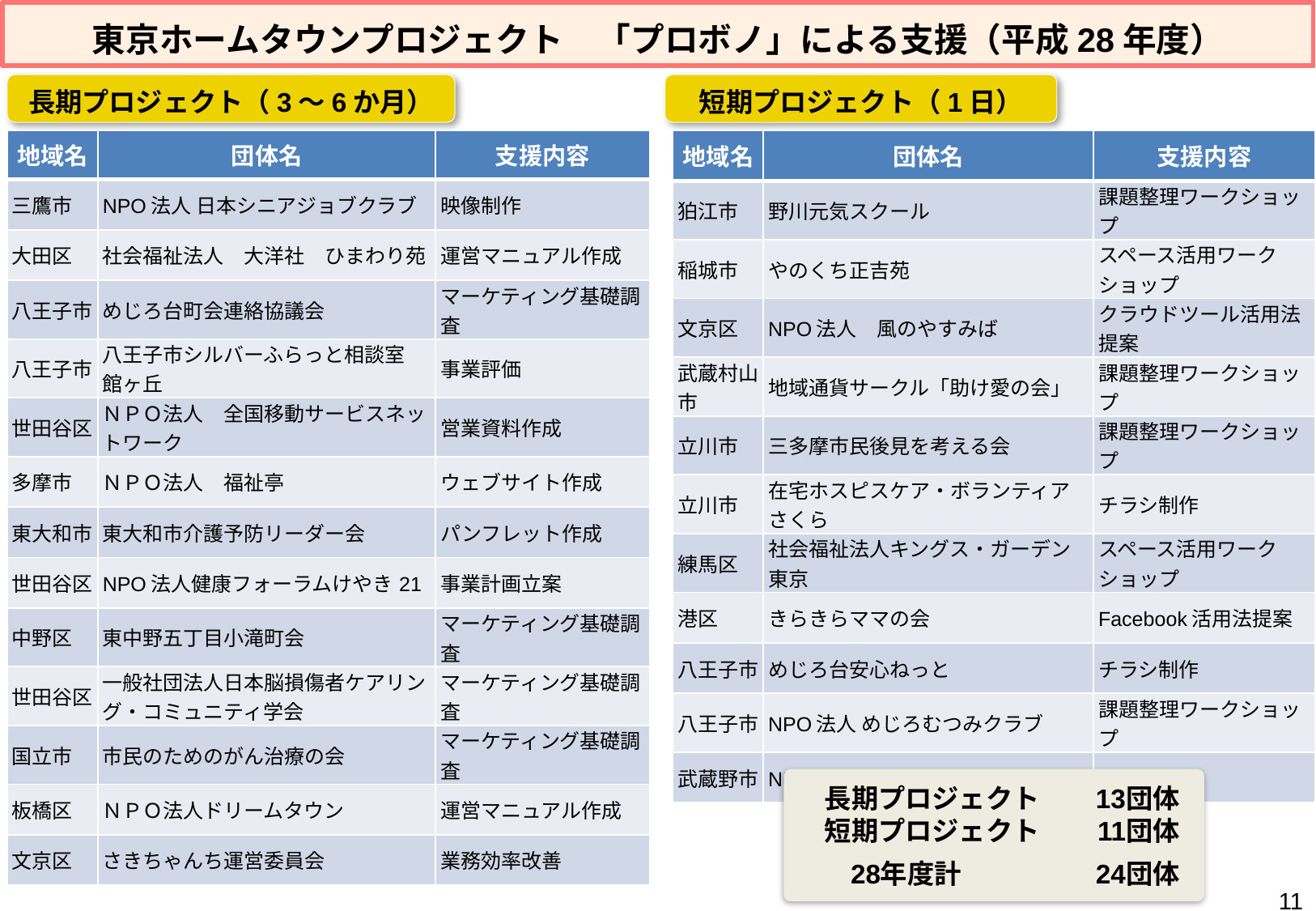

# 東京ホームタウンプロジェクト　「プロボノ」による支援（平成28年度）
長期プロジェクト（3～6か月）
短期プロジェクト（1日）
| 地域名 | 団体名 | 支援内容 |
| --- | --- | --- |
| 狛江市 | 野川元気スクール | 課題整理ワークショップ |
| 稲城市 | やのくち正吉苑 | スペース活用ワークショップ |
| 文京区 | NPO法人　風のやすみば | クラウドツール活用法提案 |
| 武蔵村山市 | 地域通貨サークル「助け愛の会」 | 課題整理ワークショップ |
| 立川市 | 三多摩市民後見を考える会 | 課題整理ワークショップ |
| 立川市 | 在宅ホスピスケア・ボランティア さくら | チラシ制作 |
| 練馬区 | 社会福祉法人キングス・ガーデン東京 | スペース活用ワークショップ |
| 港区 | きらきらママの会 | Facebook活用法提案 |
| 八王子市 | めじろ台安心ねっと | チラシ制作 |
| 八王子市 | NPO法人 めじろむつみクラブ | 課題整理ワークショップ |
| 武蔵野市 | NPO法人 武蔵野すこやか | チラシ制作 |
| 地域名 | 団体名 | 支援内容 |
| --- | --- | --- |
| 三鷹市 | NPO法人 日本シニアジョブクラブ | 映像制作 |
| 大田区 | 社会福祉法人　大洋社　ひまわり苑 | 運営マニュアル作成 |
| 八王子市 | めじろ台町会連絡協議会 | マーケティング基礎調査 |
| 八王子市 | 八王子市シルバーふらっと相談室館ヶ丘 | 事業評価 |
| 世田谷区 | ＮＰＯ法人　全国移動サービスネットワーク | 営業資料作成 |
| 多摩市 | ＮＰＯ法人　福祉亭 | ウェブサイト作成 |
| 東大和市 | 東大和市介護予防リーダー会 | パンフレット作成 |
| 世田谷区 | NPO法人健康フォーラムけやき21 | 事業計画立案 |
| 中野区 | 東中野五丁目小滝町会 | マーケティング基礎調査 |
| 世田谷区 | 一般社団法人日本脳損傷者ケアリング・コミュニティ学会 | マーケティング基礎調査 |
| 国立市 | 市民のためのがん治療の会 | マーケティング基礎調査 |
| 板橋区 | ＮＰＯ法人ドリームタウン | 運営マニュアル作成 |
| 文京区 | さきちゃんち運営委員会 | 業務効率改善 |
　長期プロジェクト	13団体
　短期プロジェクト	11団体
	28年度計　　　　　24団体

11